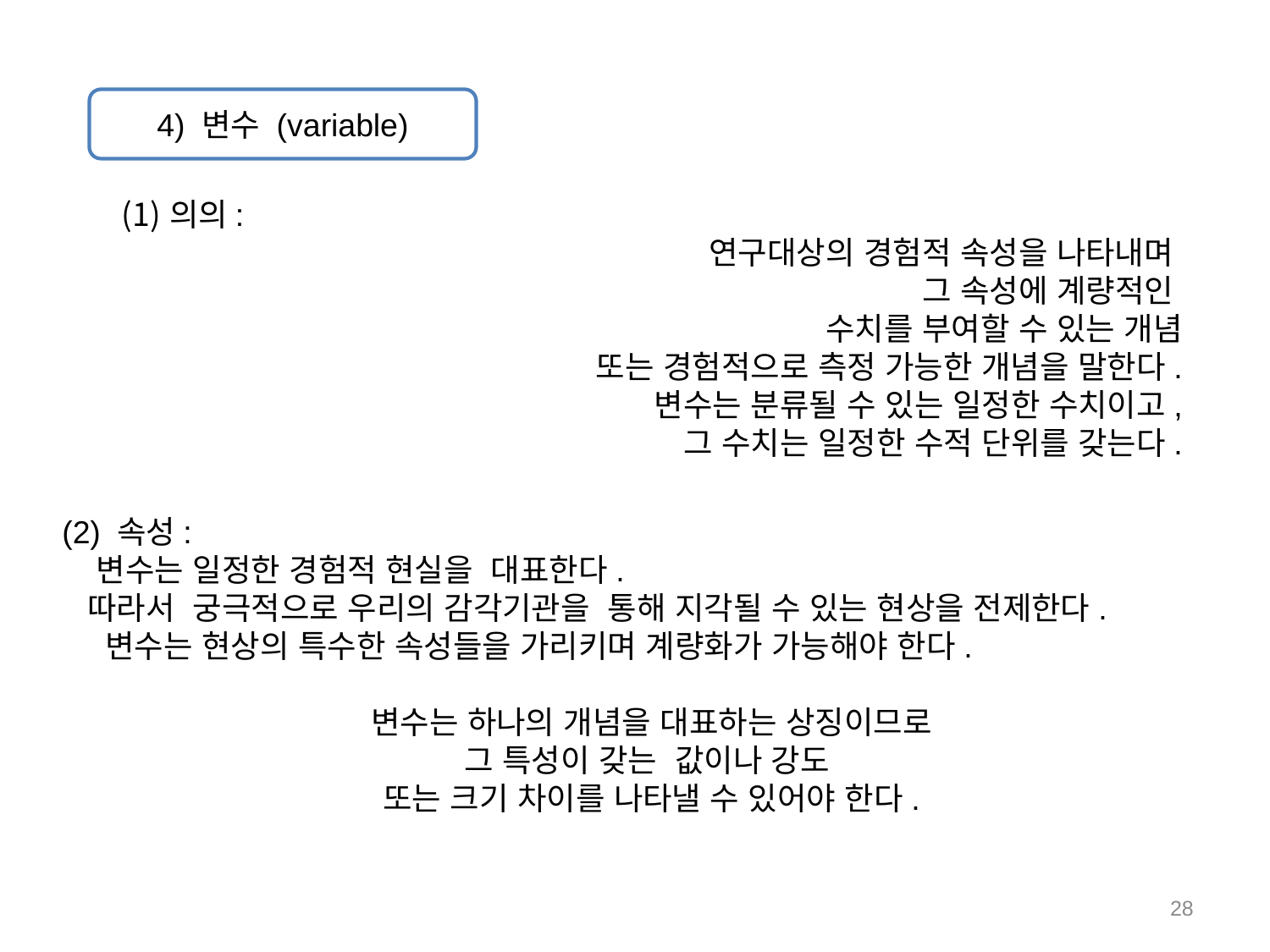

4) 변수 (variable)
의의:
  연구대상의 경험적 속성을 나타내며
그 속성에 계량적인
수치를 부여할 수 있는 개념
 또는 경험적으로 측정 가능한 개념을 말한다.
 변수는 분류될 수 있는 일정한 수치이고,
 그 수치는 일정한 수적 단위를 갖는다.

(2) 속성:
   변수는 일정한 경험적 현실을  대표한다.
  따라서  궁극적으로 우리의 감각기관을  통해 지각될 수 있는 현상을 전제한다.
    변수는 현상의 특수한 속성들을 가리키며 계량화가 가능해야 한다.

    변수는 하나의 개념을 대표하는 상징이므로
    그 특성이 갖는  값이나 강도
    또는 크기 차이를 나타낼 수 있어야 한다.
28